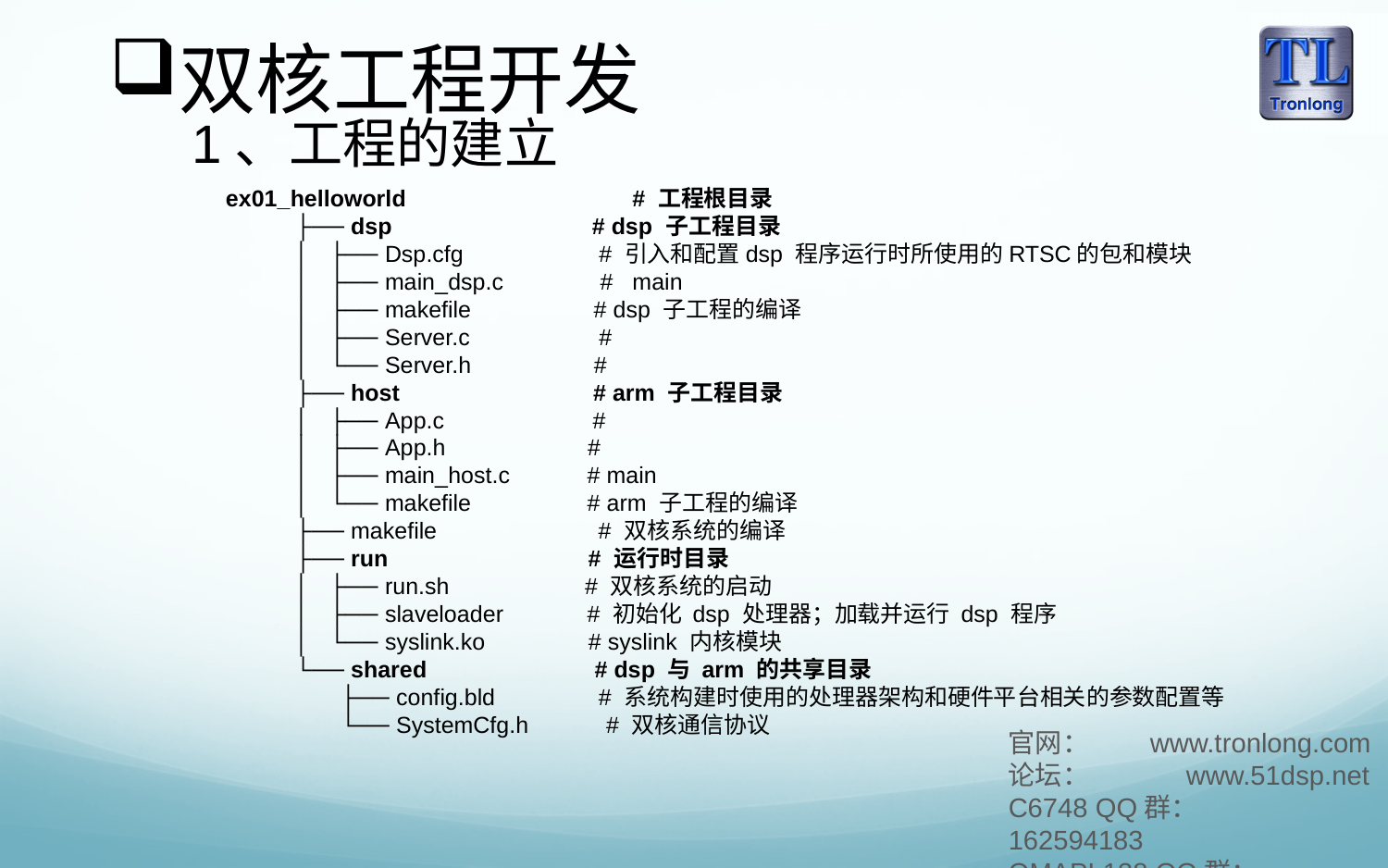

双核工程开发
1、工程的建立
ex01_helloworld                                   # 工程根目录
├── dsp                               # dsp 子工程目录
│   ├── Dsp.cfg                     # 引入和配置dsp 程序运行时所使用的RTSC的包和模块
│   ├── main_dsp.c               #   main
│   ├── makefile                   # dsp 子工程的编译
│   ├── Server.c                    #
│   └── Server.h                   #
├── host                              # arm 子工程目录
│   ├── App.c                       #
│   ├── App.h                      #
│   ├── main_host.c            # main
│   └── makefile                  # arm 子工程的编译
├── makefile                         # 双核系统的编译
├── run                               # 运行时目录
│   ├── run.sh                     # 双核系统的启动
│   ├── slaveloader             # 初始化 dsp 处理器；加载并运行 dsp 程序
│   └── syslink.ko                # syslink 内核模块
└── shared                          # dsp 与 arm 的共享目录
       ├── config.bld                # 系统构建时使用的处理器架构和硬件平台相关的参数配置等
       └── SystemCfg.h            # 双核通信协议